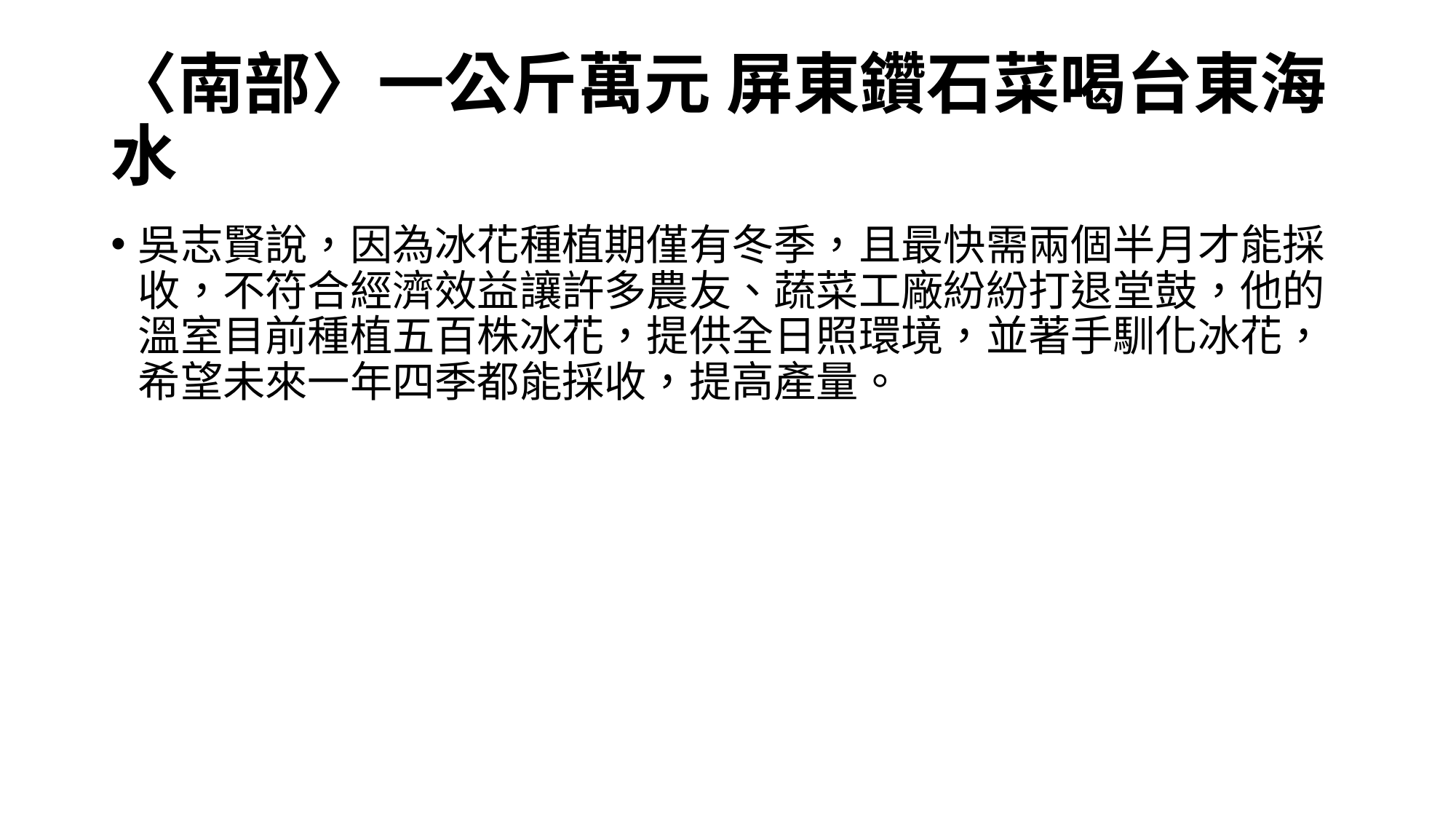

# 〈南部〉一公斤萬元 屏東鑽石菜喝台東海水
吳志賢說，因為冰花種植期僅有冬季，且最快需兩個半月才能採收，不符合經濟效益讓許多農友、蔬菜工廠紛紛打退堂鼓，他的溫室目前種植五百株冰花，提供全日照環境，並著手馴化冰花，希望未來一年四季都能採收，提高產量。